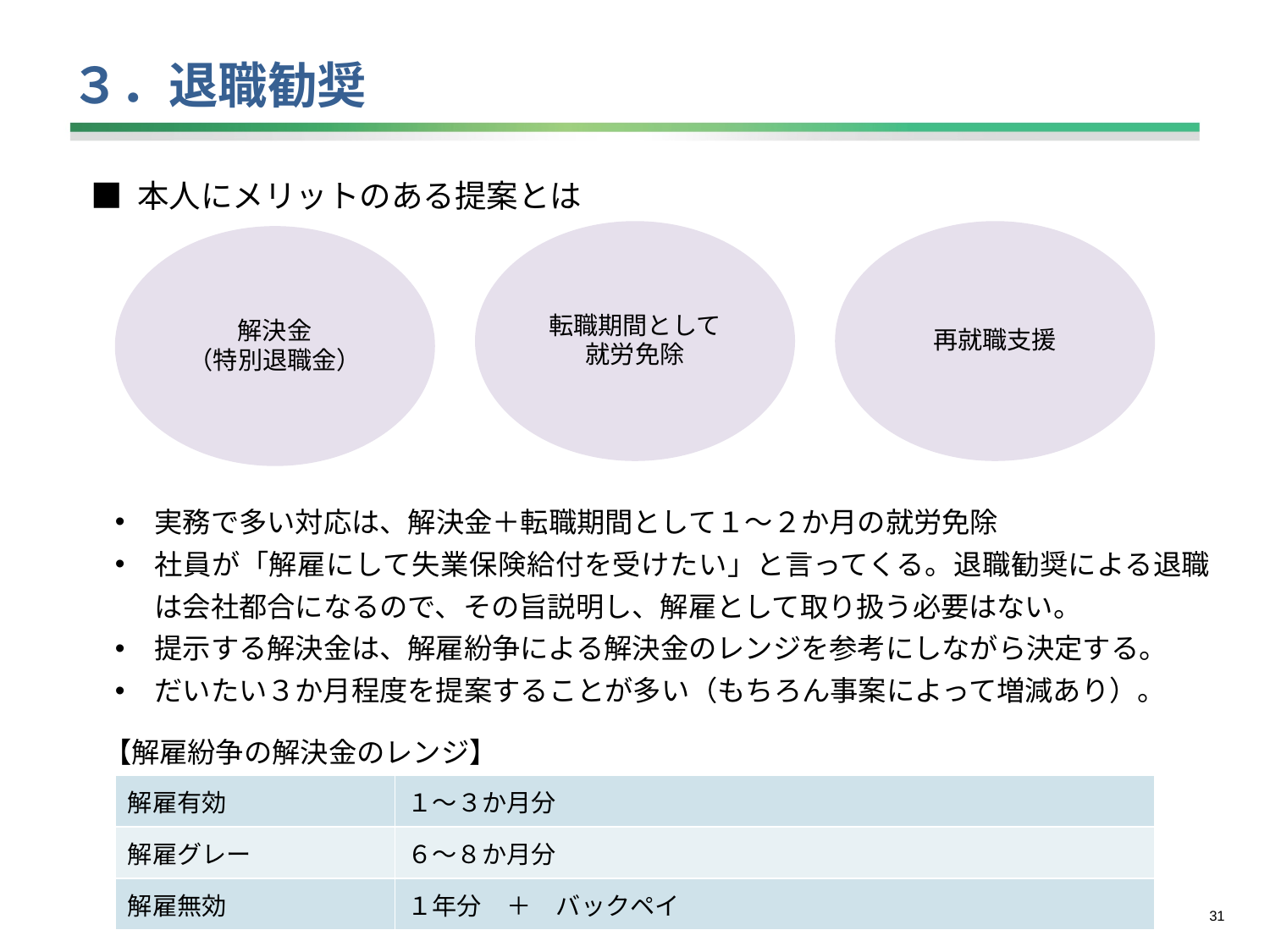

# ３．退職勧奨

■ 本人にメリットのある提案とは

転職期間として
就労免除
再就職支援
解決金
（特別退職金）
実務で多い対応は、解決金＋転職期間として１～２か月の就労免除
社員が「解雇にして失業保険給付を受けたい」と言ってくる。退職勧奨による退職は会社都合になるので、その旨説明し、解雇として取り扱う必要はない。
提示する解決金は、解雇紛争による解決金のレンジを参考にしながら決定する。
だいたい３か月程度を提案することが多い（もちろん事案によって増減あり）。

【解雇紛争の解決金のレンジ】
| 解雇有効 | １～３か月分 |
| --- | --- |
| 解雇グレー | ６～８か月分 |
| 解雇無効 | １年分　＋　バックペイ |
31